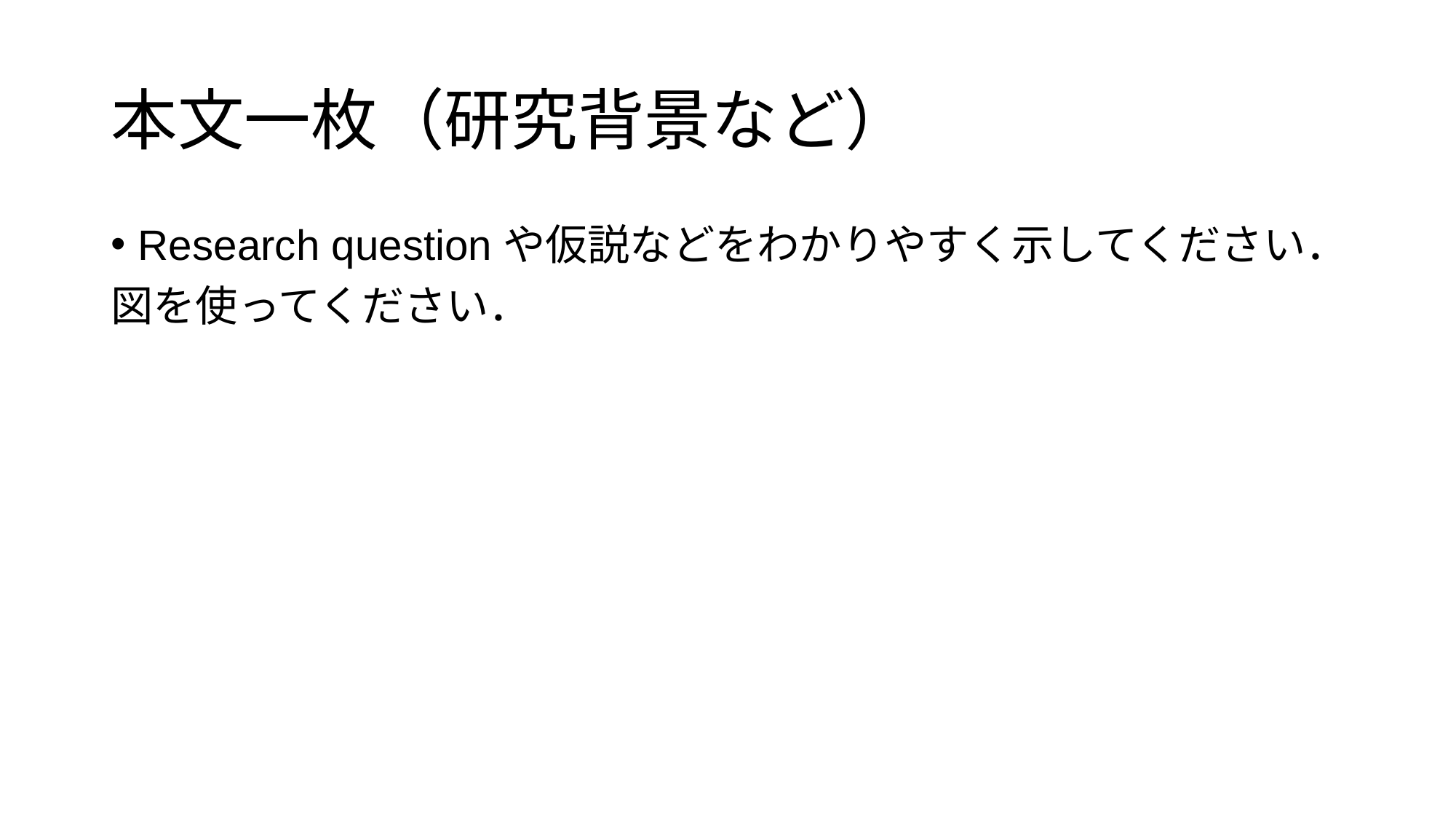

# 本文一枚（研究背景など）
Research questionや仮説などをわかりやすく示してください．
図を使ってください．